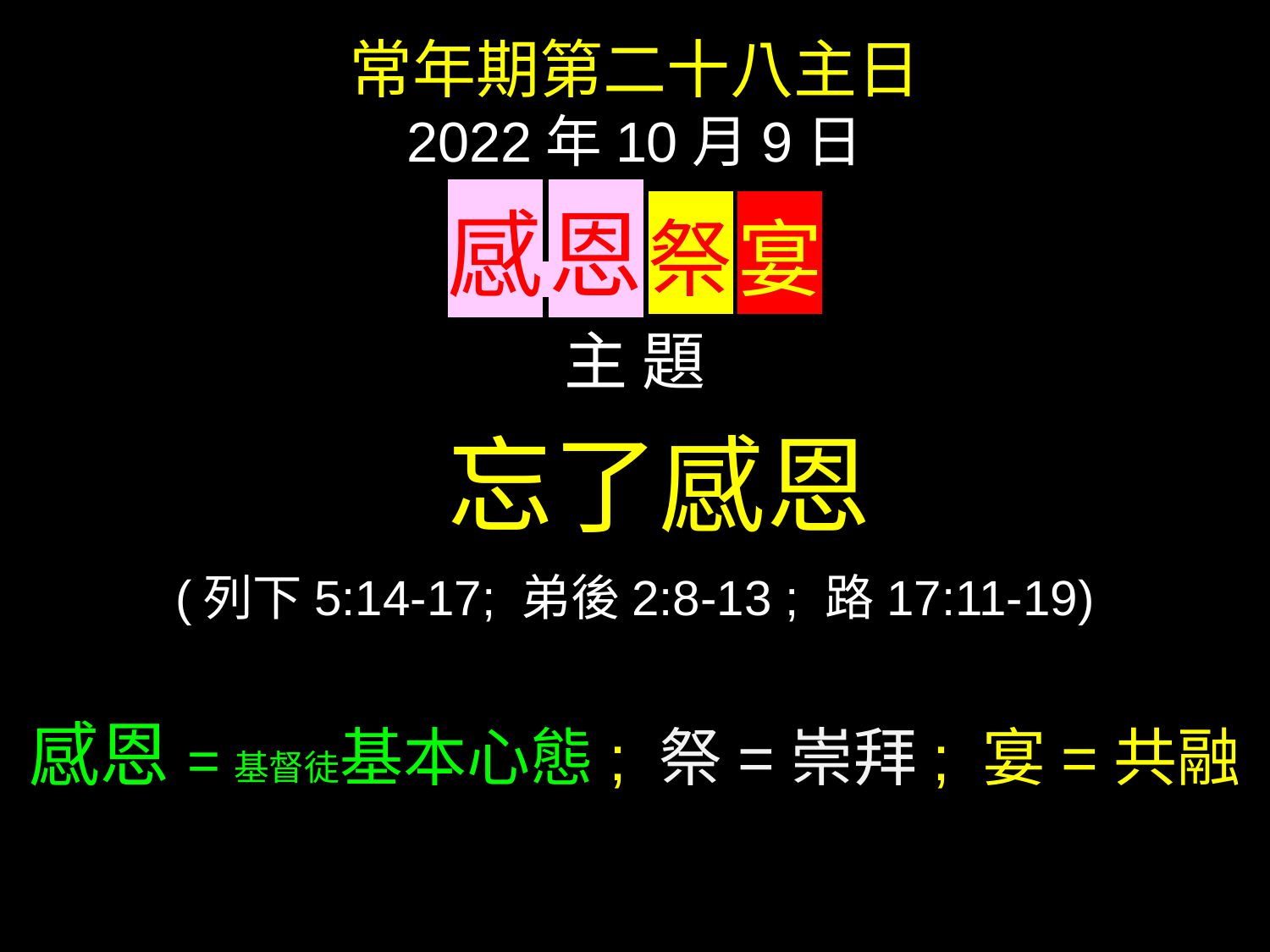

常年期第二十八主日
2022年10月9日
感 恩 祭 宴

主 題
 忘了感恩
(列下5:14-17; 弟後2:8-13 ; 路17:11-19)

感恩=基督徒基本心態; 祭=崇拜; 宴=共融